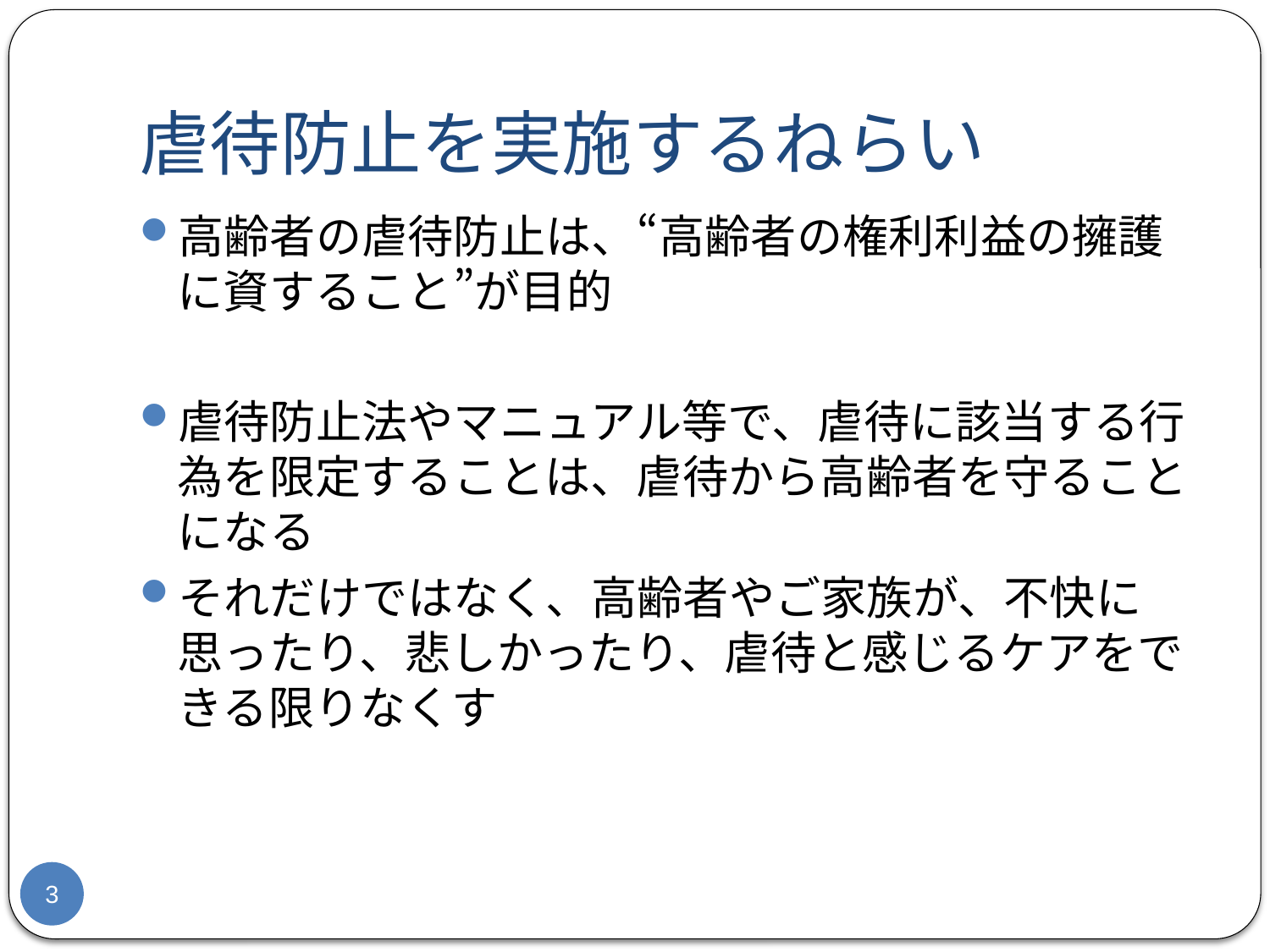

# 虐待防止を実施するねらい
高齢者の虐待防止は、“高齢者の権利利益の擁護に資すること”が目的

虐待防止法やマニュアル等で、虐待に該当する行為を限定することは、虐待から高齢者を守ることになる
それだけではなく、高齢者やご家族が、不快に思ったり、悲しかったり、虐待と感じるケアをできる限りなくす

3